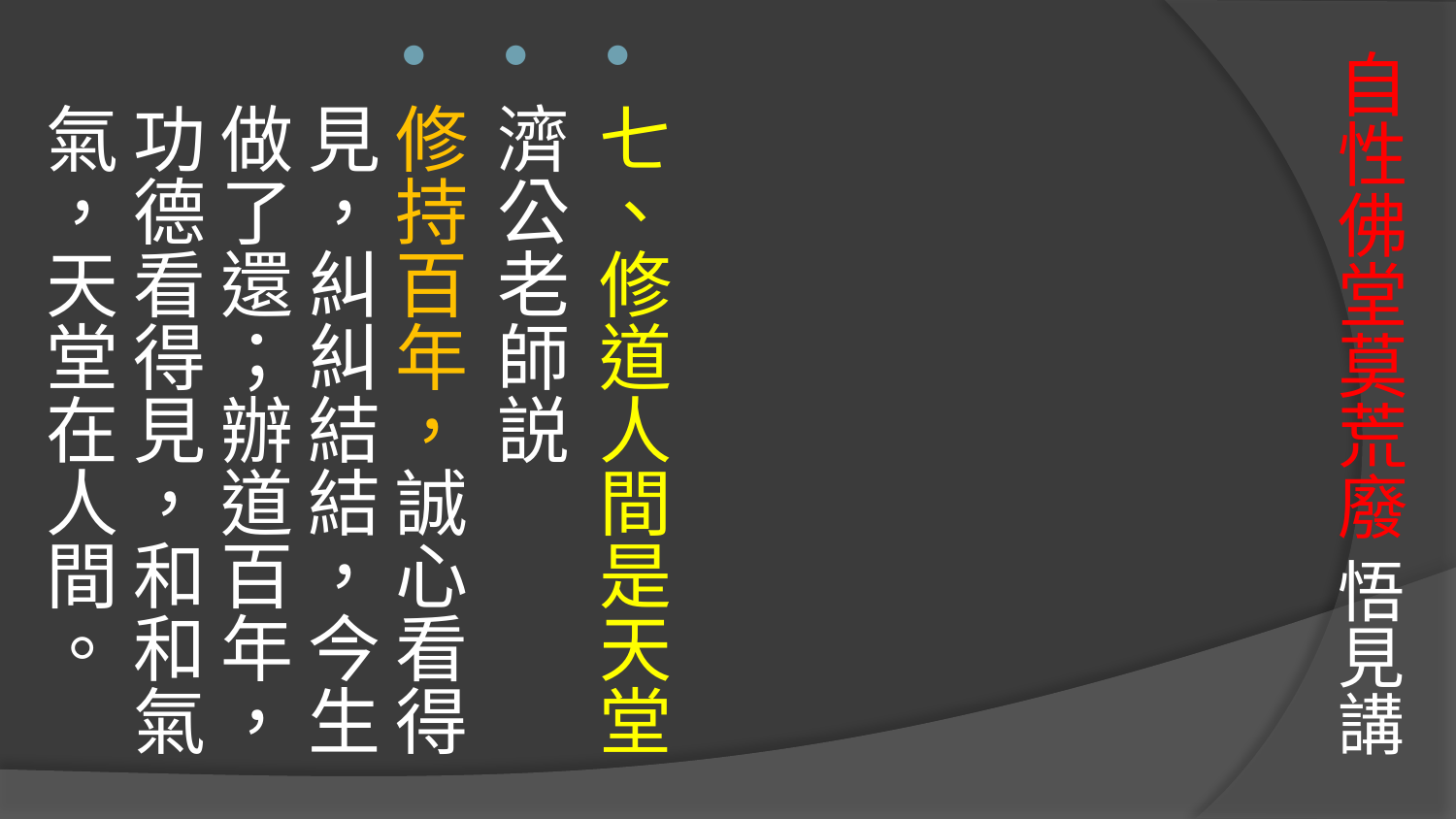

# 自性佛堂莫荒廢 悟見講
七、修道人間是天堂
濟公老師説
修持百年，誠心看得見，糾糾結結，今生做了還；辦道百年，功德看得見，和和氣氣，天堂在人間。